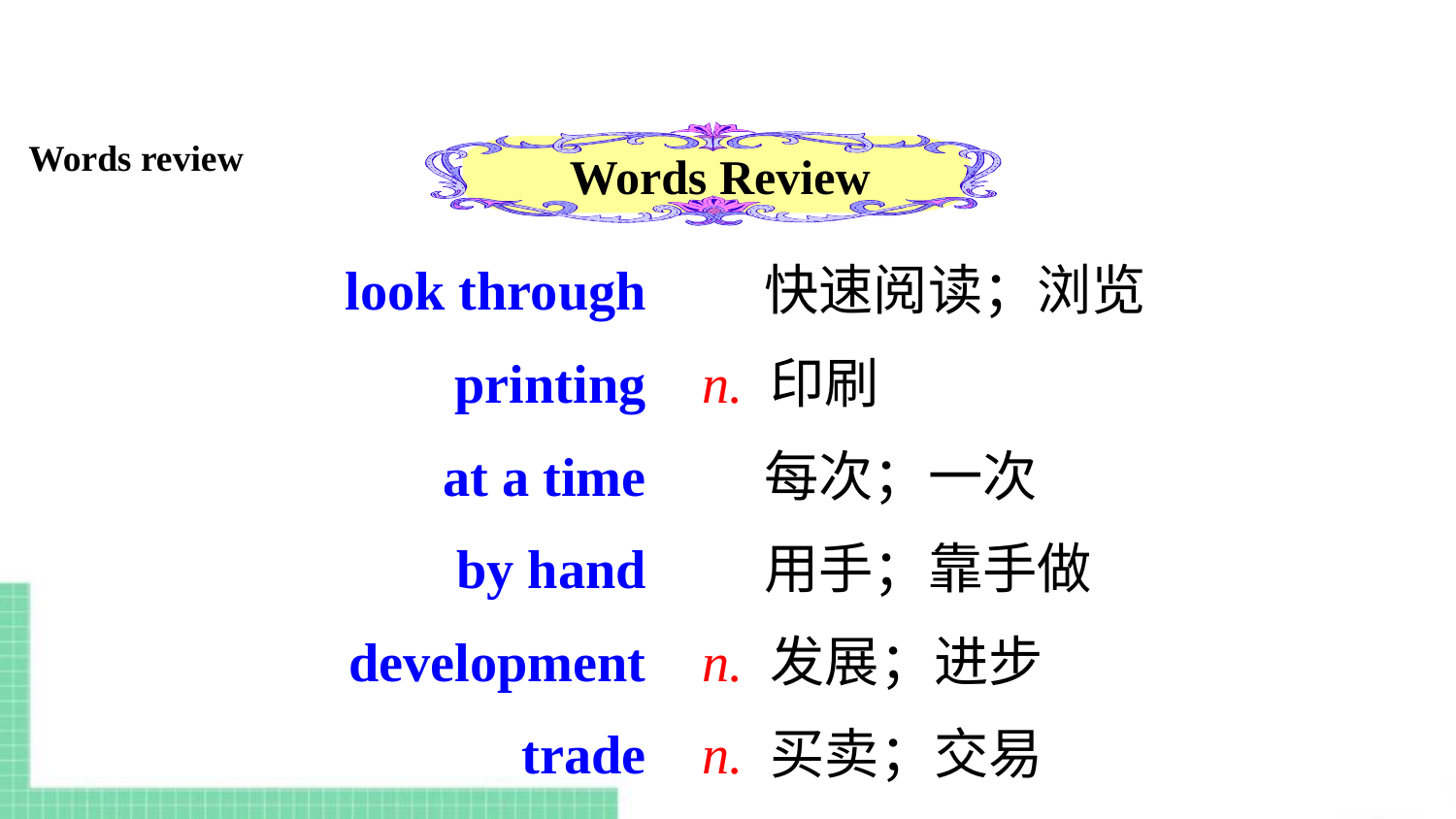

Words Review
Words review
 look through
 printing
 at a time
 by hand
 development
 trade
    快速阅读；浏览
n. 印刷
    每次；一次
    用手；靠手做
n. 发展；进步
n. 买卖；交易